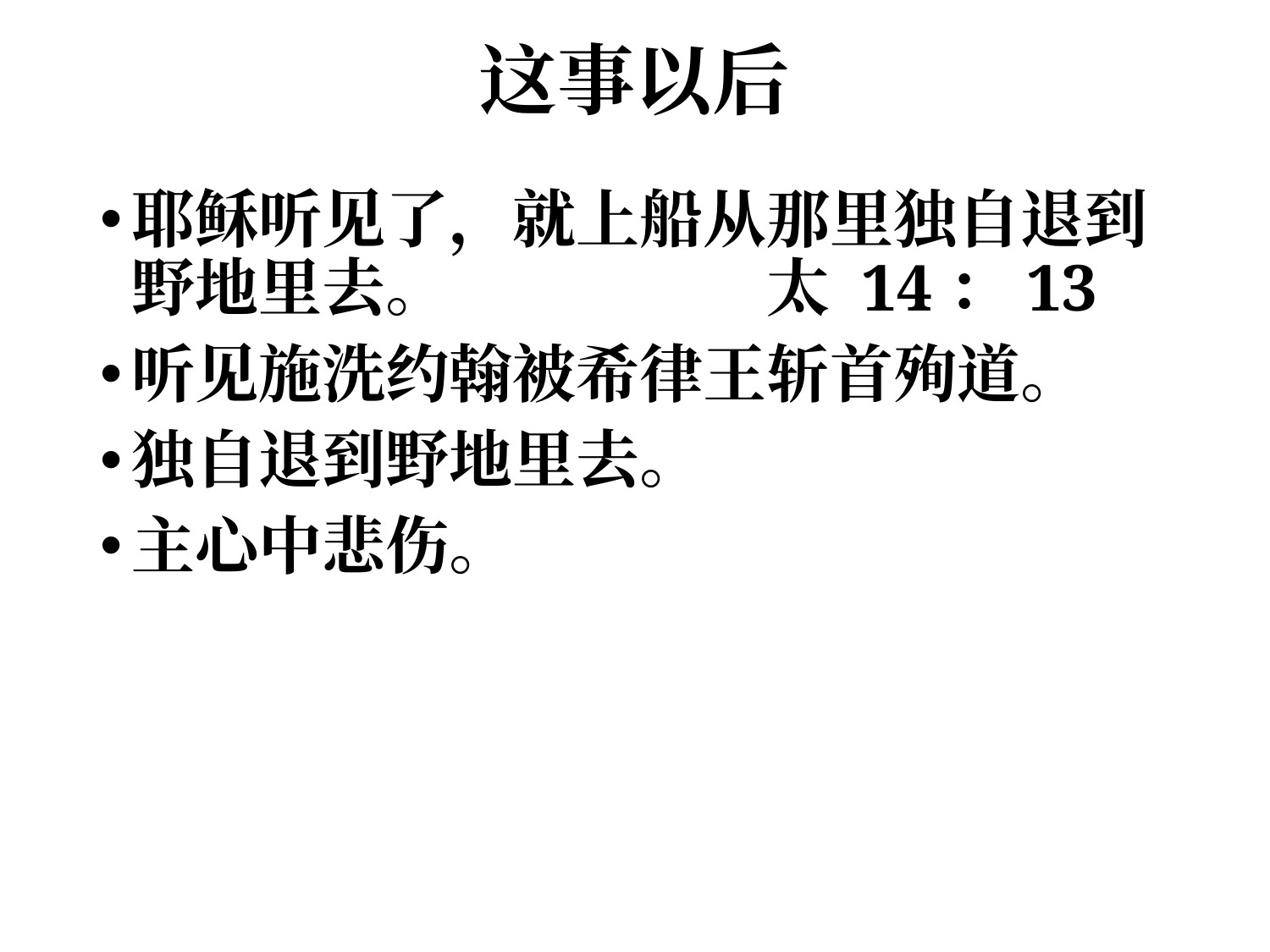

# 这事以后
耶稣听见了，就上船从那里独自退到野地里去。			太 14：13
听见施洗约翰被希律王斩首殉道。
独自退到野地里去。
主心中悲伤。